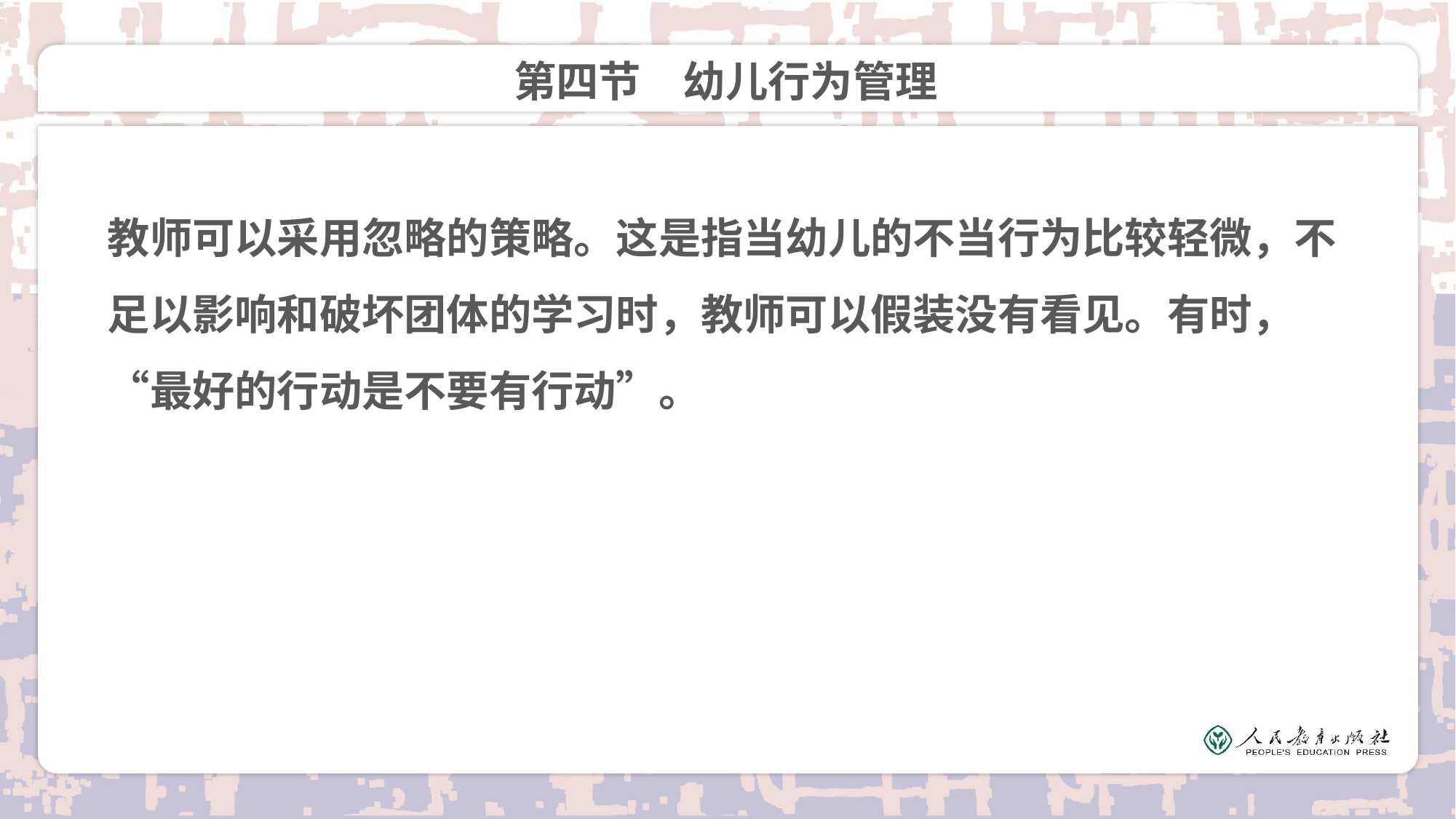

# 第四节　幼儿行为管理
教师可以采用忽略的策略。这是指当幼儿的不当行为比较轻微，不足以影响和破坏团体的学习时，教师可以假装没有看见。有时，“最好的行动是不要有行动”。